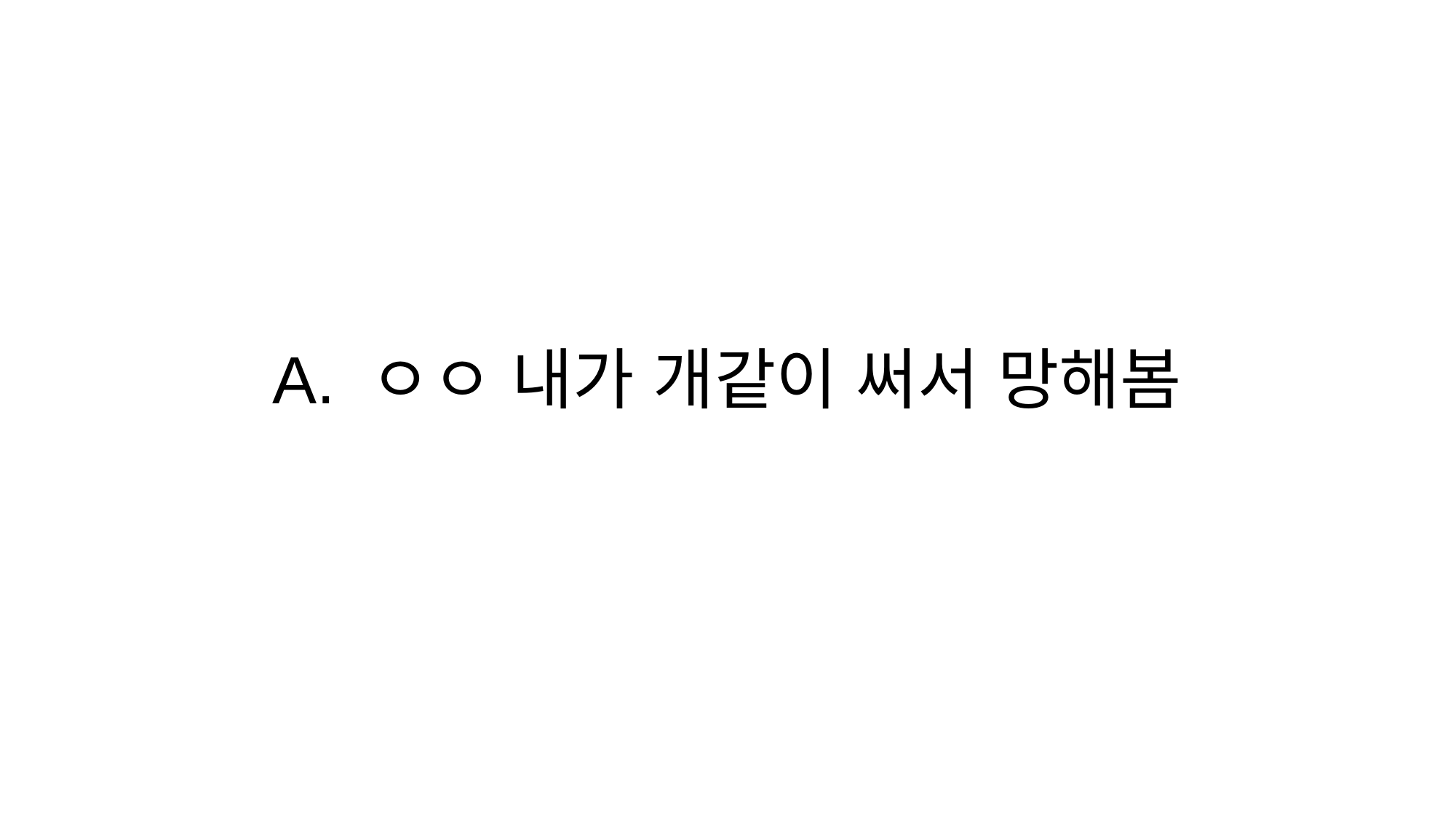

# A. ㅇㅇ 내가 개같이 써서 망해봄